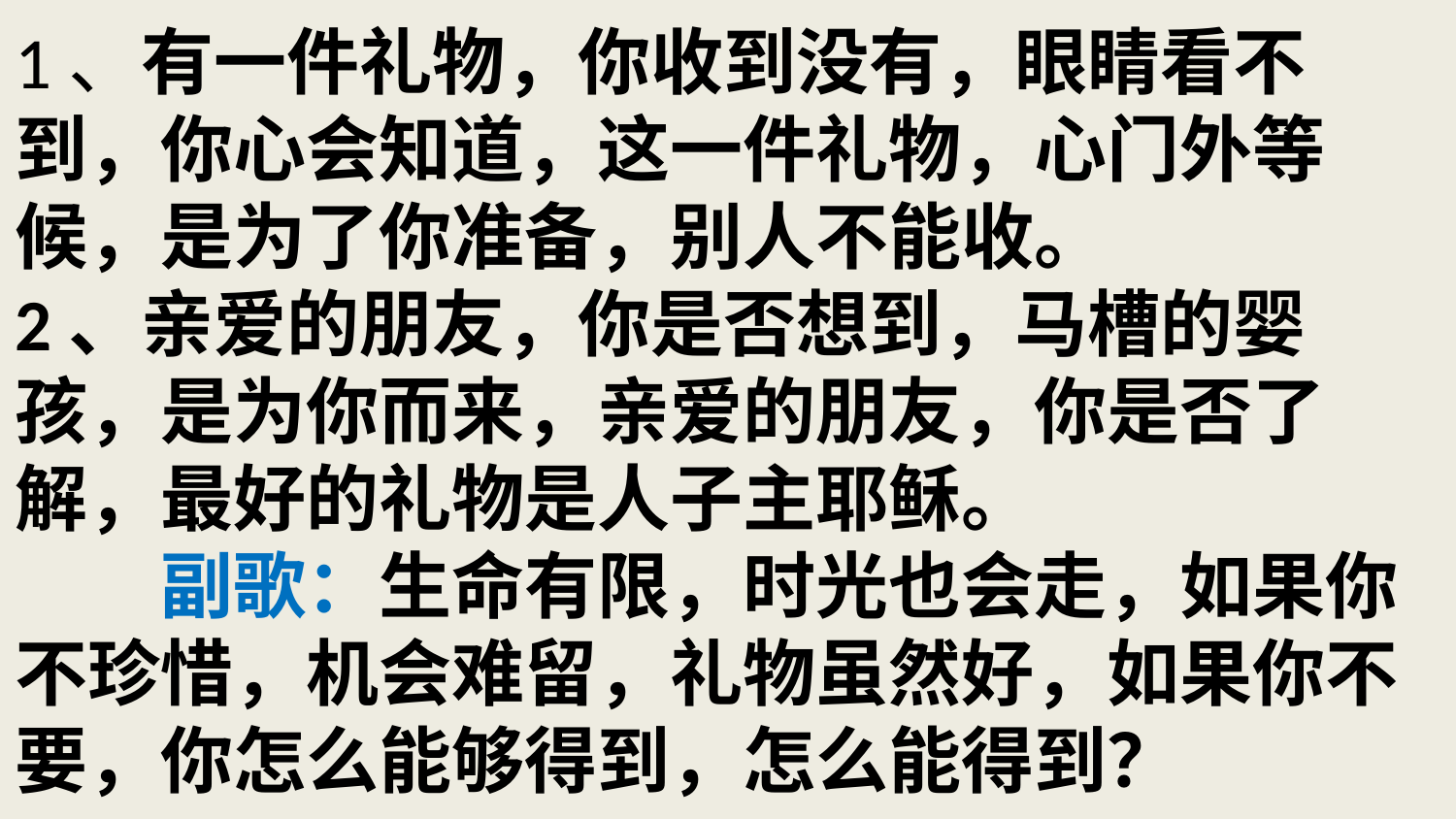

# 1、有一件礼物，你收到没有，眼睛看不到，你心会知道，这一件礼物，心门外等候，是为了你准备，别人不能收。 2、亲爱的朋友，你是否想到，马槽的婴孩，是为你而来，亲爱的朋友，你是否了解，最好的礼物是人子主耶稣。 副歌：生命有限，时光也会走，如果你不珍惜，机会难留，礼物虽然好，如果你不要，你怎么能够得到，怎么能得到？